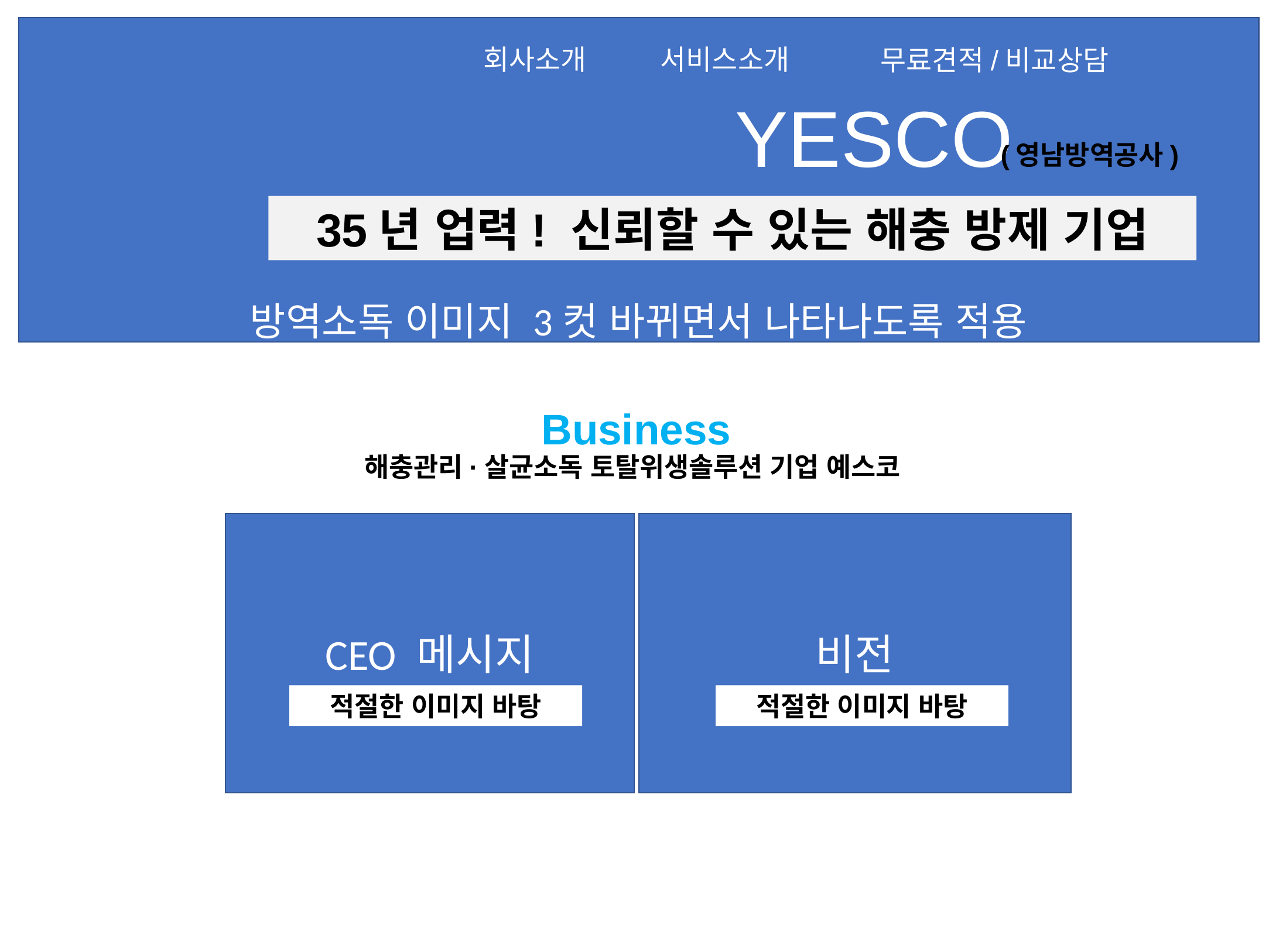

방역소독 이미지 3컷 바뀌면서 나타나도록 적용
회사소개
서비스소개
무료견적/비교상담
YESCO
(영남방역공사)
35년 업력! 신뢰할 수 있는 해충 방제 기업
Business
해충관리·살균소독 토탈위생솔루션 기업 예스코
CEO 메시지
비전
적절한 이미지 바탕
적절한 이미지 바탕